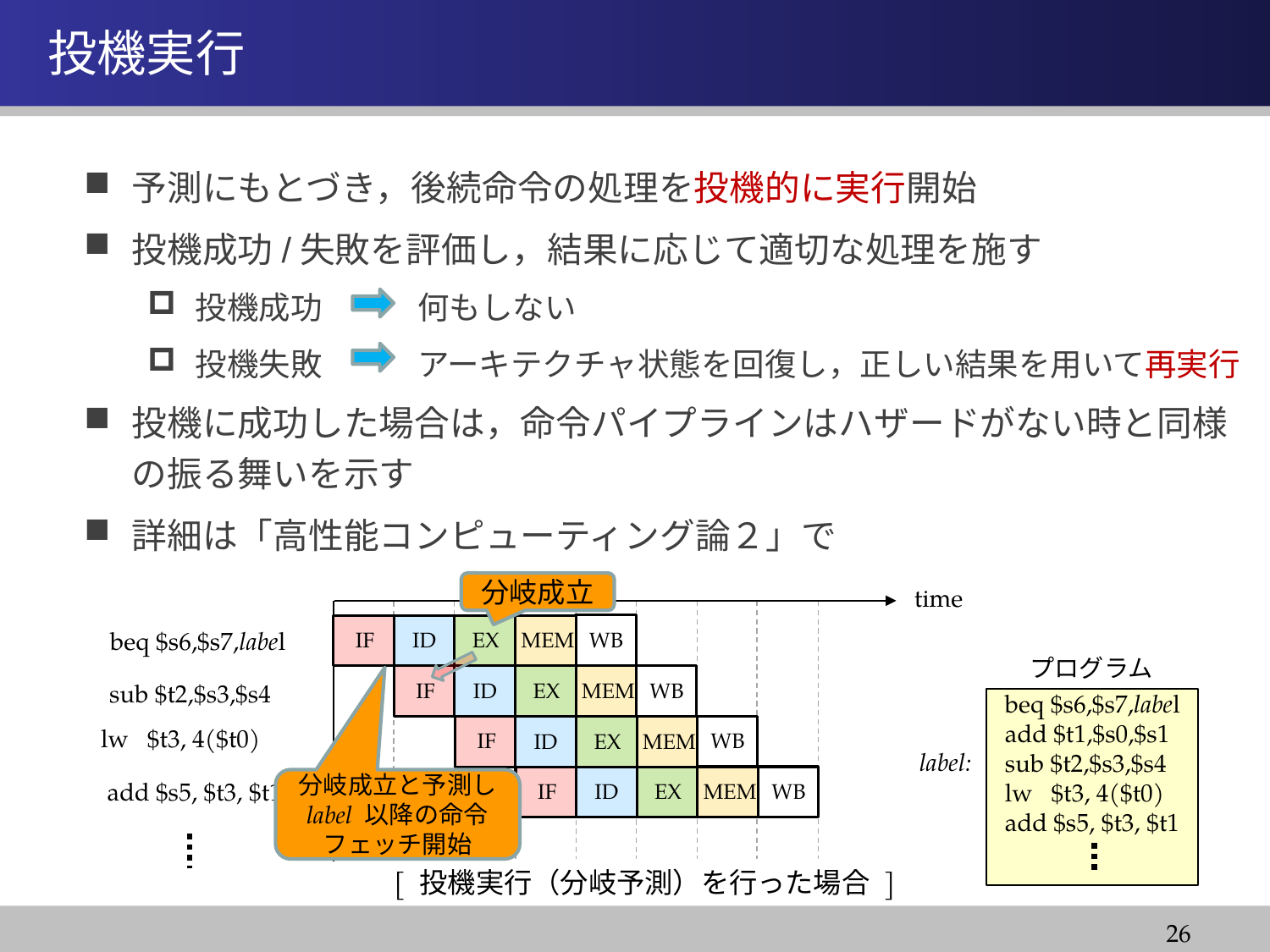

情報システム基盤学基礎１
# 投機実行
予測にもとづき，後続命令の処理を投機的に実行開始
投機成功/失敗を評価し，結果に応じて適切な処理を施す
投機成功　　　何もしない
投機失敗　　　アーキテクチャ状態を回復し，正しい結果を用いて再実行
投機に成功した場合は，命令パイプラインはハザードがない時と同様の振る舞いを示す
詳細は「高性能コンピューティング論２」で

分岐成立
time

WB

MEM

WB

EX

MEM

WB

ID

EX

MEM

WB

IF

ID

EX

MEM

IF

ID

IF

EX

ID

IF
beq $s6,$s7,label
プログラム

sub $t2,$s3,$s4
beq $s6,$s7,label
add $t1,$s0,$s1
sub $t2,$s3,$s4
lw   $t3, 4($t0)
add $s5, $t3, $t1

lw   $t3, 4($t0)
label:
add $s5, $t3, $t1
分岐成立と予測し
label 以降の命令フェッチ開始
[ 投機実行（分岐予測）を行った場合 ]
26